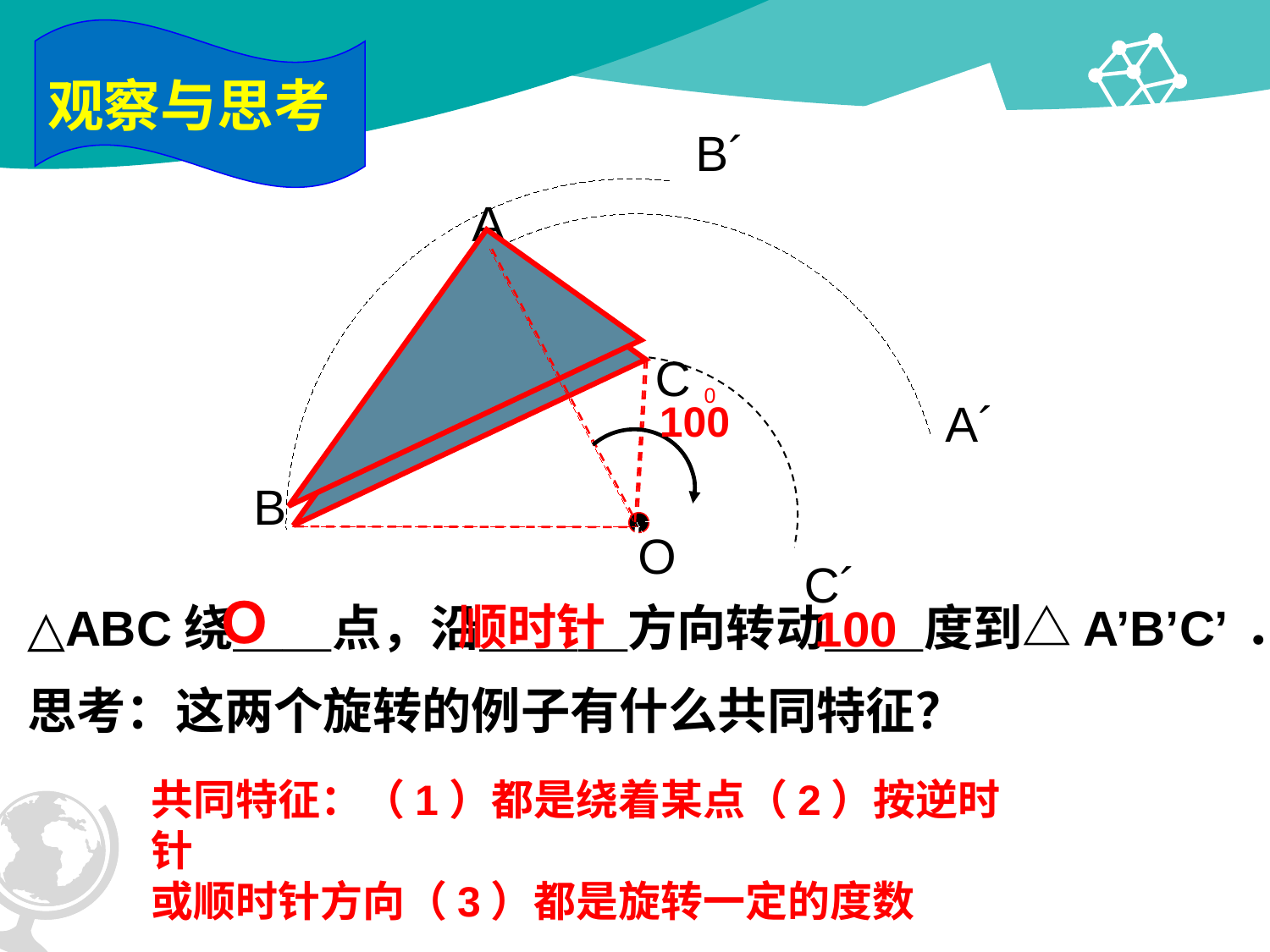

观察与思考

B´
A

C

 0
100
A´

B

O

C´

Ｏ
顺时针
△ABC绕＿＿点，沿＿＿＿方向转动＿＿度到△A’B’C’ ．
100
思考：这两个旋转的例子有什么共同特征？
共同特征：（1）都是绕着某点（2）按逆时针
或顺时针方向（3）都是旋转一定的度数